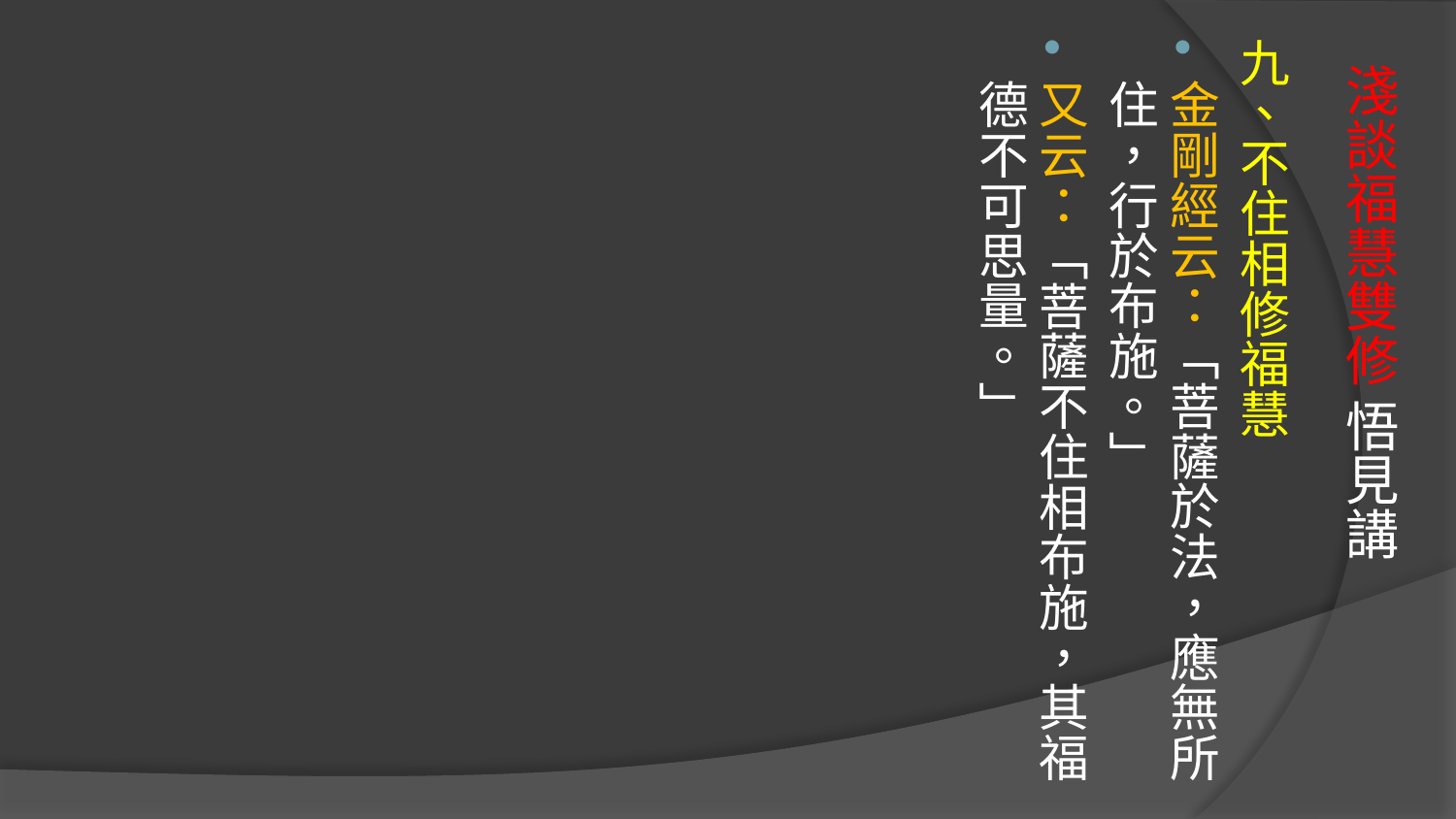

九、不住相修福慧
金剛經云：「菩薩於法，應無所住，行於布施。」
又云：「菩薩不住相布施，其福德不可思量。」

# 淺談福慧雙修 悟見講